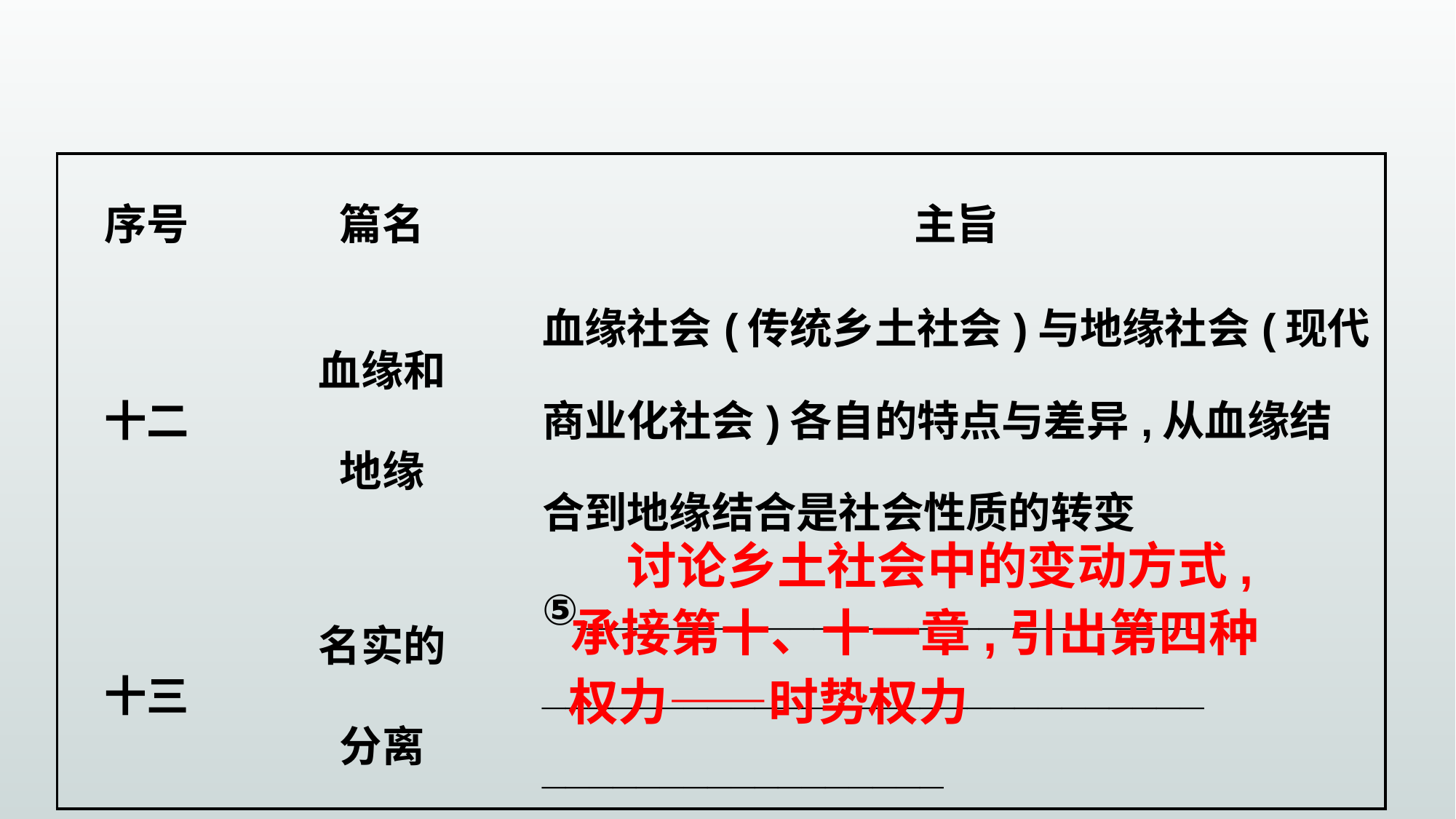

| 序号 | 篇名 | 主旨 |
| --- | --- | --- |
| 十二 | 血缘和 地缘 | 血缘社会(传统乡土社会)与地缘社会(现代商业化社会)各自的特点与差异,从血缘结合到地缘结合是社会性质的转变 |
| 十三 | 名实的 分离 | ⑤\_\_\_\_\_\_\_\_\_\_\_\_\_\_\_\_\_\_\_\_\_\_\_\_\_\_ \_\_\_\_\_\_\_\_\_\_\_\_\_\_\_\_\_\_\_\_\_\_\_\_\_\_\_\_ \_\_\_\_\_\_\_\_\_\_\_\_\_\_\_\_\_ |
讨论乡土社会中的变动方式,
承接第十、十一章,引出第四种
权力——时势权力